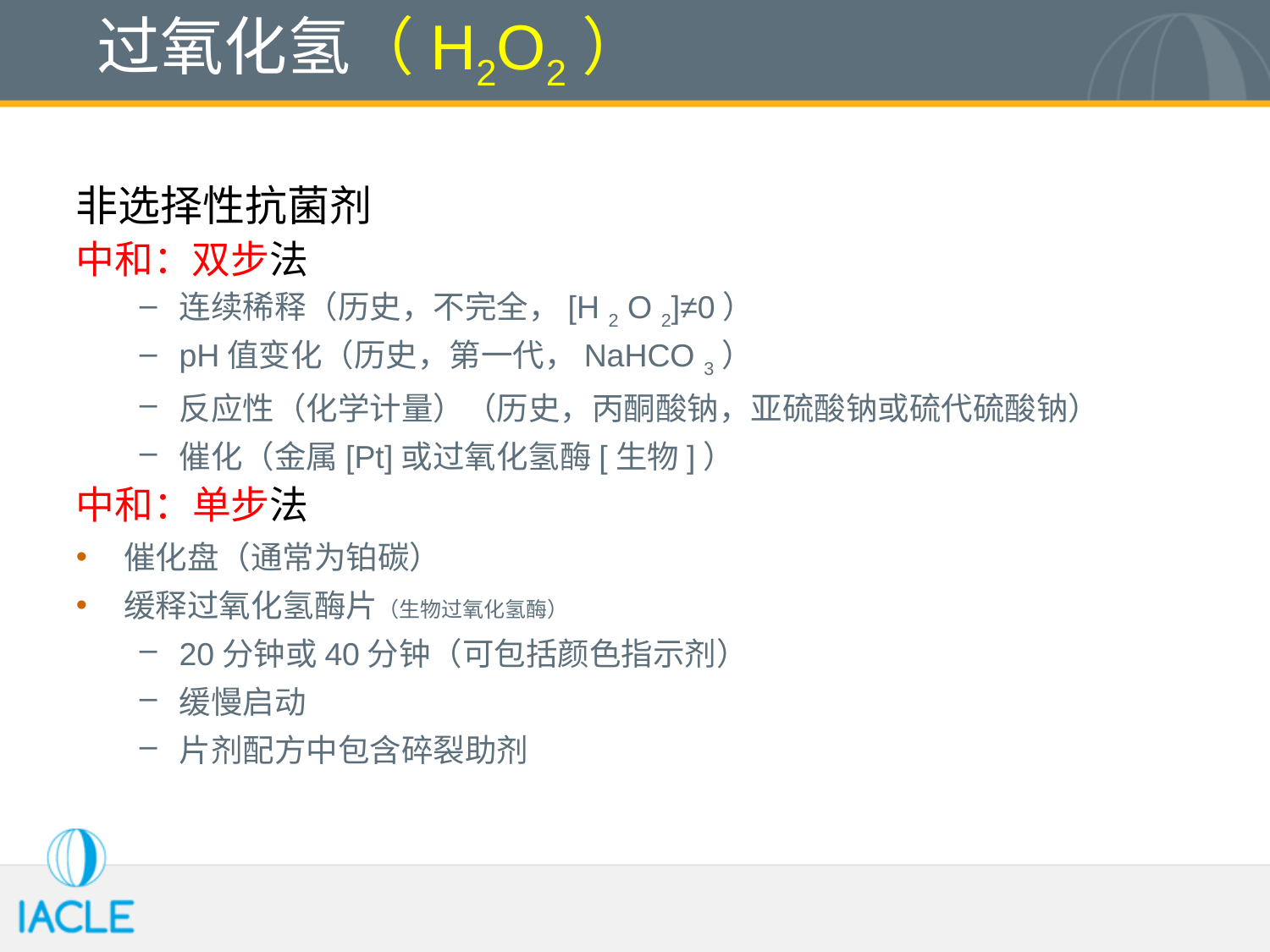

# 过氧化氢（H2O2）
非选择性抗菌剂
中和：双步法
连续稀释（历史，不完全，[H 2 O 2]≠0）
pH值变化（历史，第一代，NaHCO 3）
反应性（化学计量）（历史，丙酮酸钠，亚硫酸钠或硫代硫酸钠）
催化（金属[Pt]或过氧化氢酶[生物]）
中和：单步法
催化盘（通常为铂碳）
缓释过氧化氢酶片（生物过氧化氢酶）
20分钟或40分钟（可包括颜色指示剂）
缓慢启动
片剂配方中包含碎裂助剂